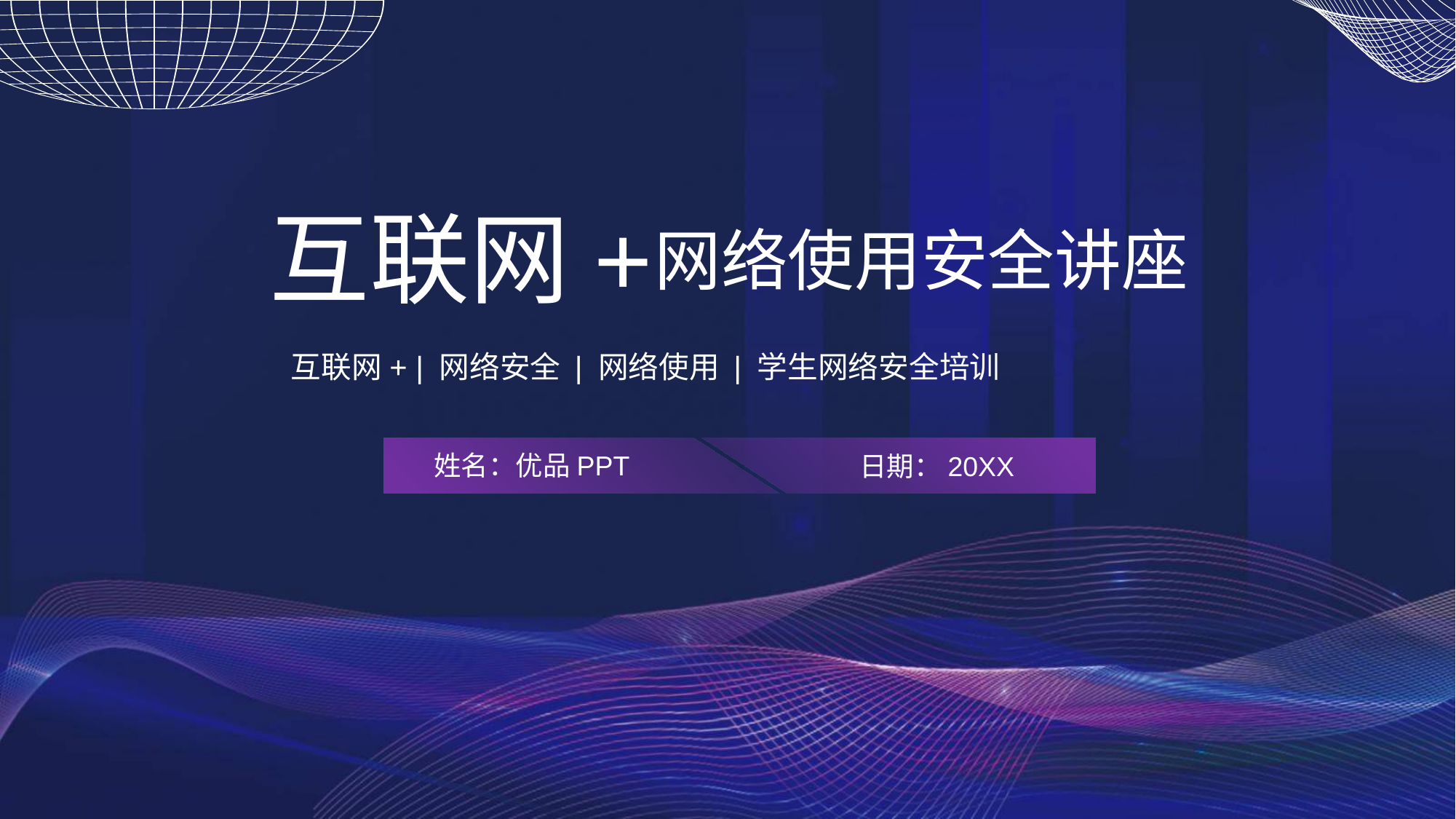

互联网+
网络使用安全讲座
互联网+ | 网络安全 | 网络使用 | 学生网络安全培训

姓名：优品PPT
日期：20XX